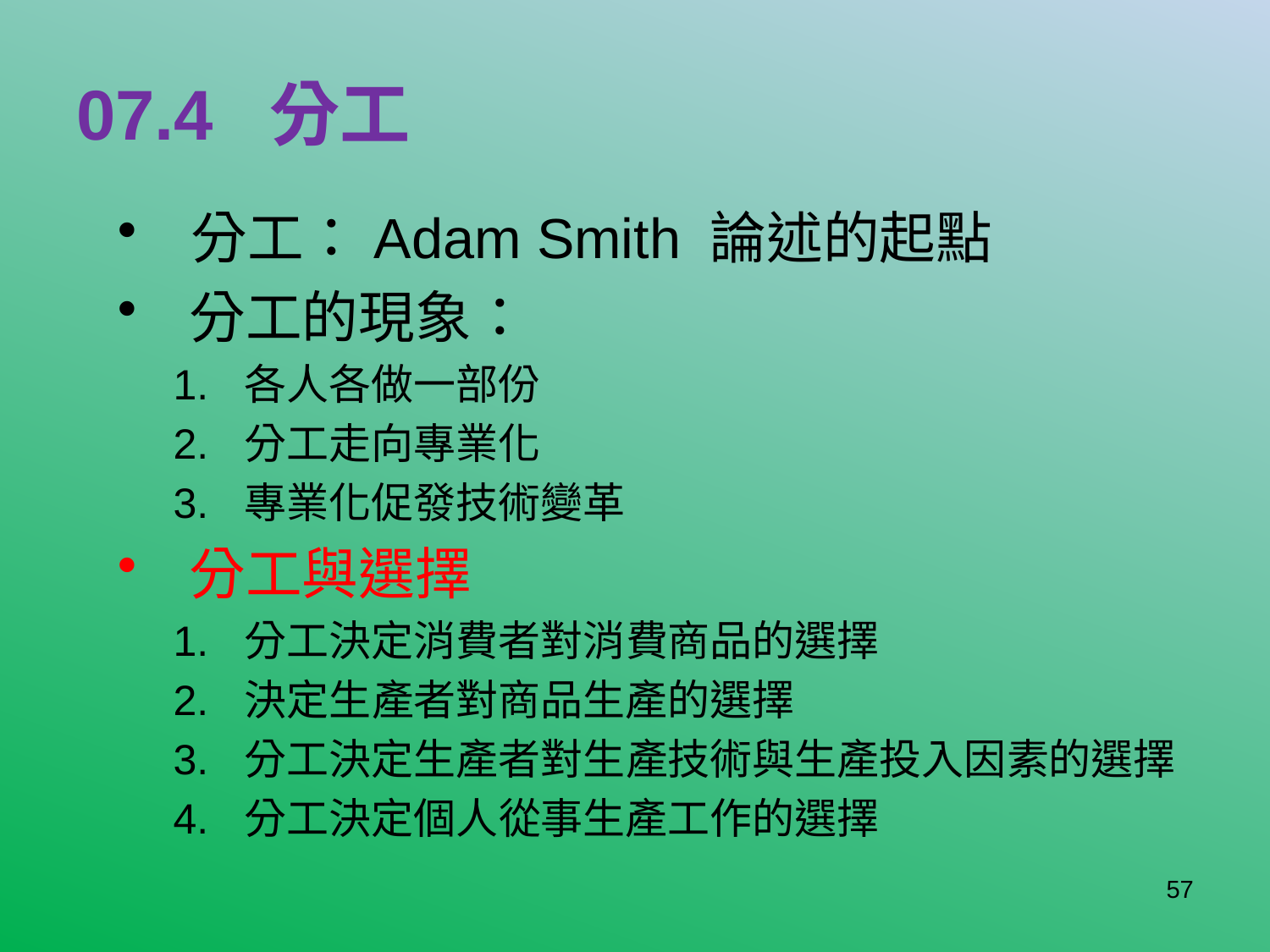

# 07.4  分工
分工：Adam Smith 論述的起點
分工的現象：
各人各做一部份
分工走向專業化
專業化促發技術變革
分工與選擇
分工決定消費者對消費商品的選擇
決定生產者對商品生產的選擇
分工決定生產者對生產技術與生產投入因素的選擇
分工決定個人從事生產工作的選擇
57